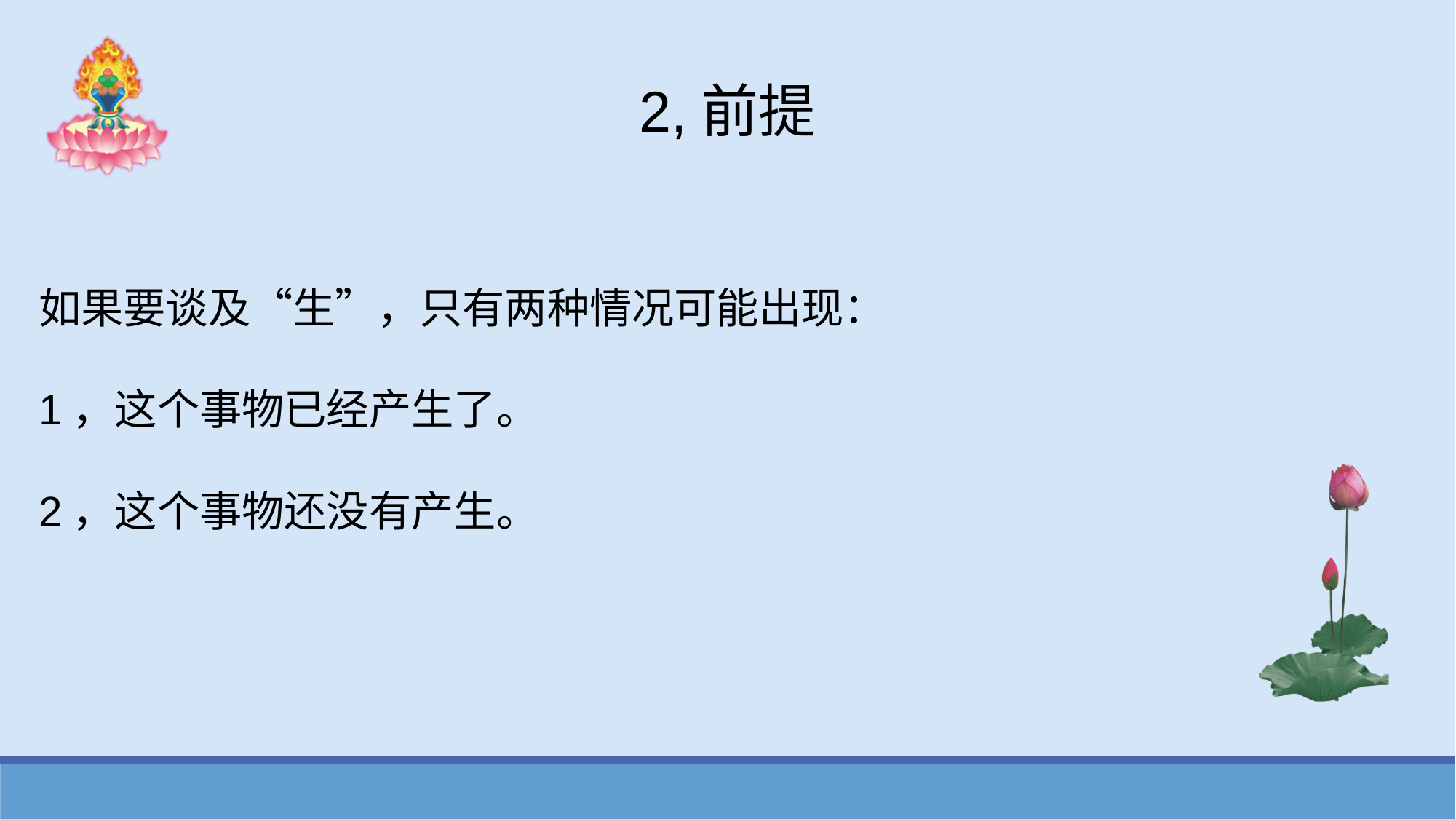

2,前提

如果要谈及“生”，只有两种情况可能出现：

1，这个事物已经产生了。

2，这个事物还没有产生。